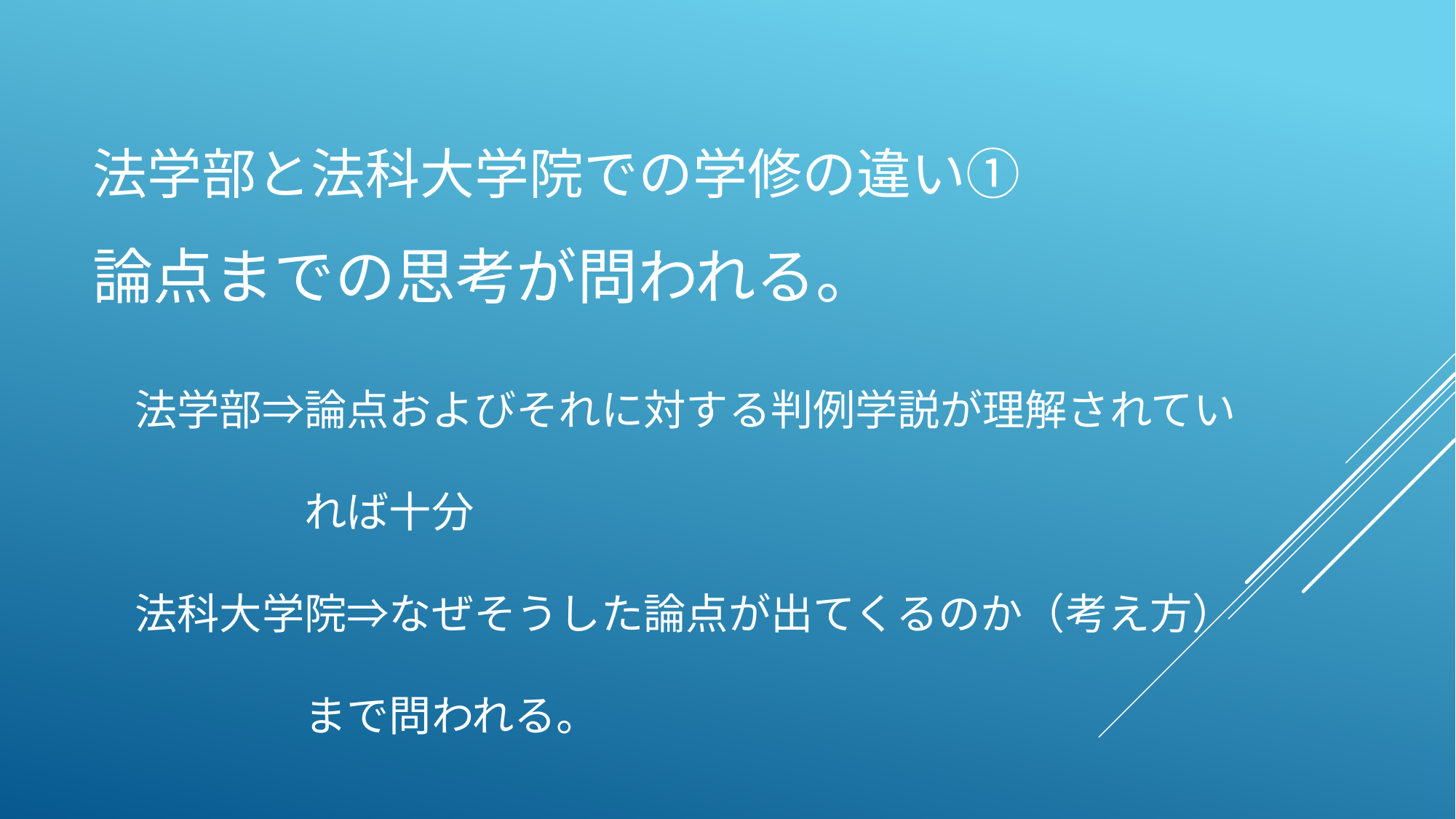

法学部と法科大学院での学修の違い①
# 論点までの思考が問われる。 　法学部⇒論点およびそれに対する判例学説が理解されてい　 　　　　　れば十分 　法科大学院⇒なぜそうした論点が出てくるのか（考え方）　　 　　　　　まで問われる。